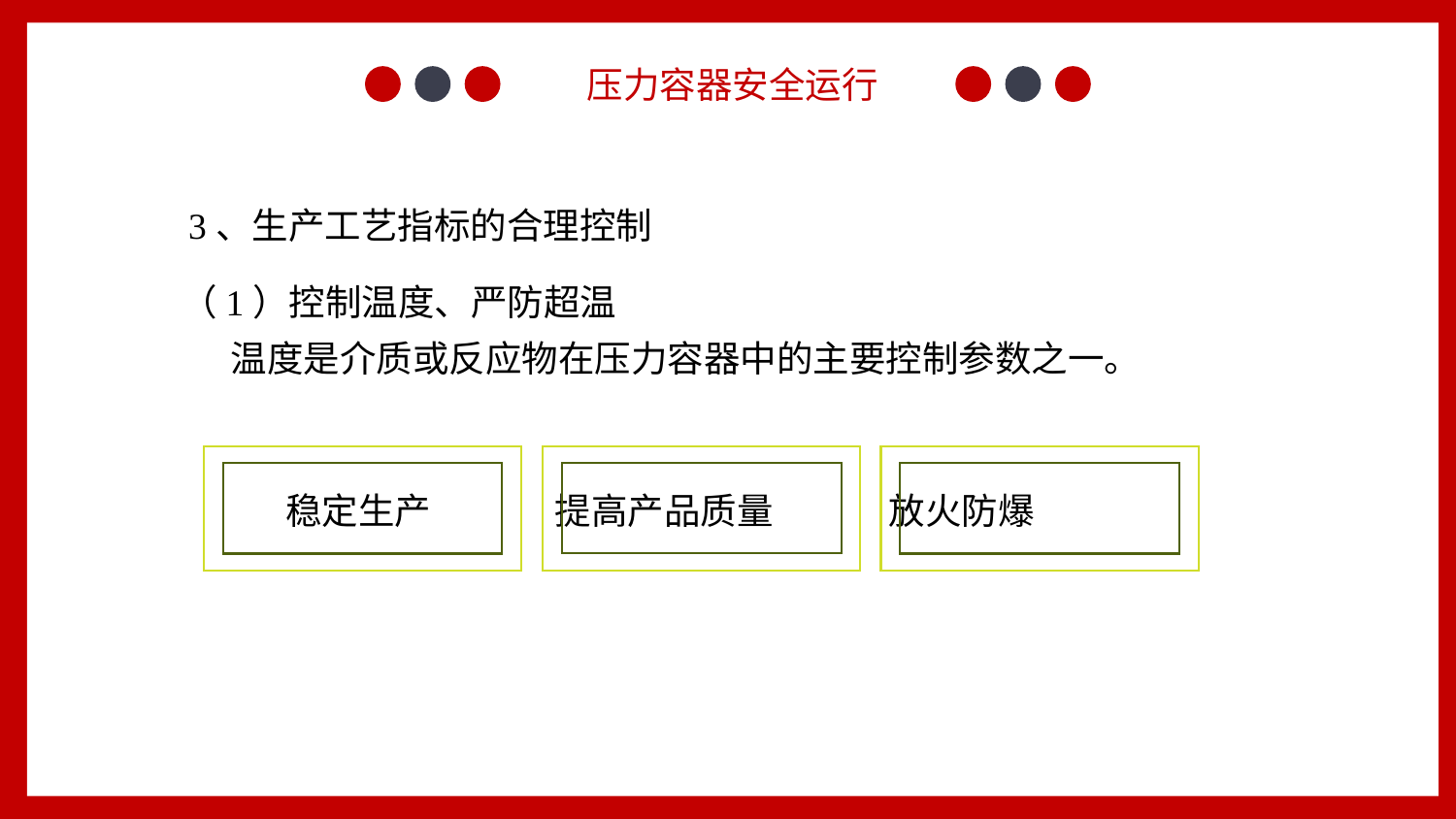

压力容器安全运行

 3、生产工艺指标的合理控制
（1）控制温度、严防超温
     温度是介质或反应物在压力容器中的主要控制参数之一。

稳定生产               提高产品质量              放火防爆